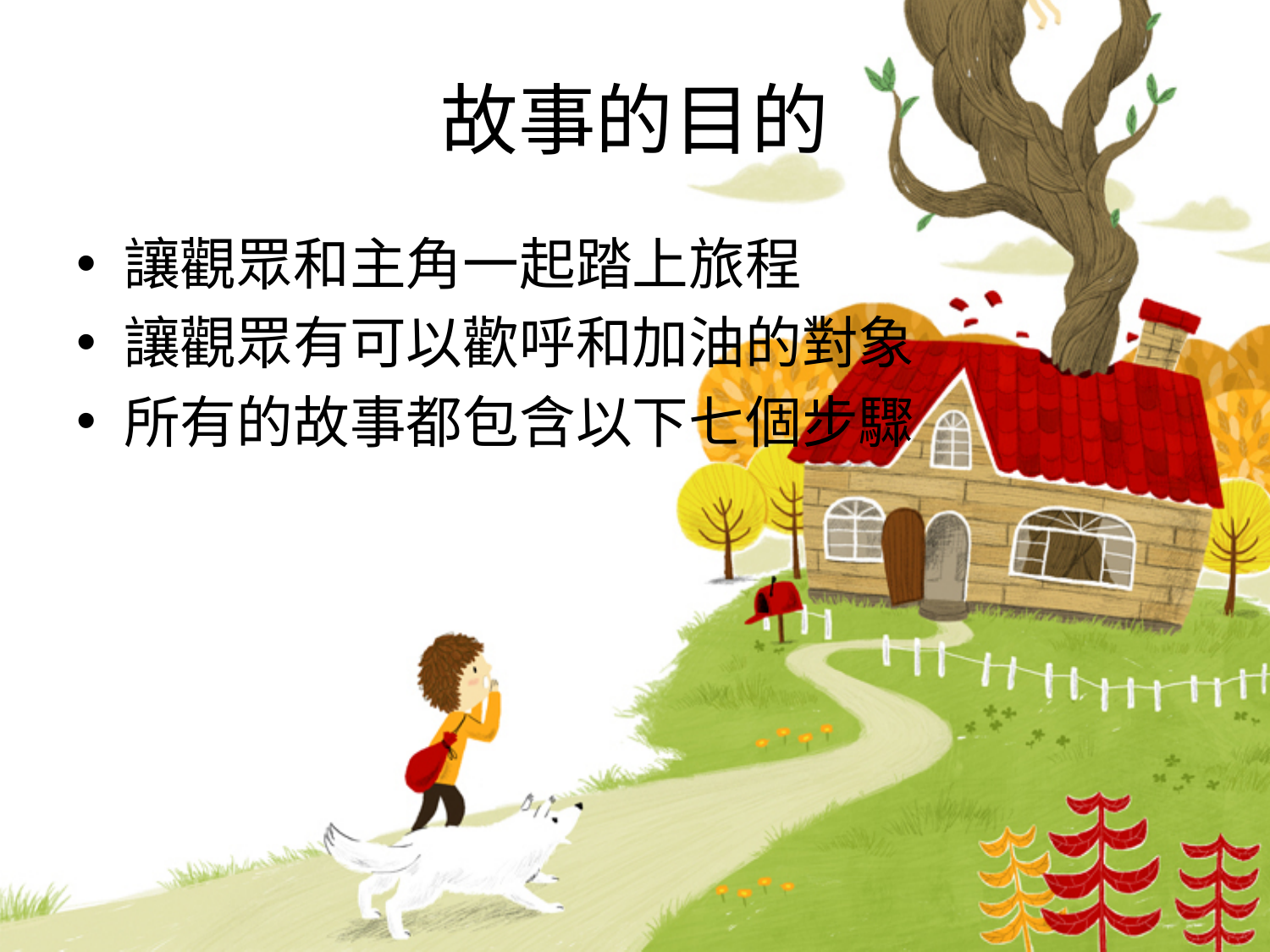

# 故事的目的
讓觀眾和主角一起踏上旅程
讓觀眾有可以歡呼和加油的對象
所有的故事都包含以下七個步驟